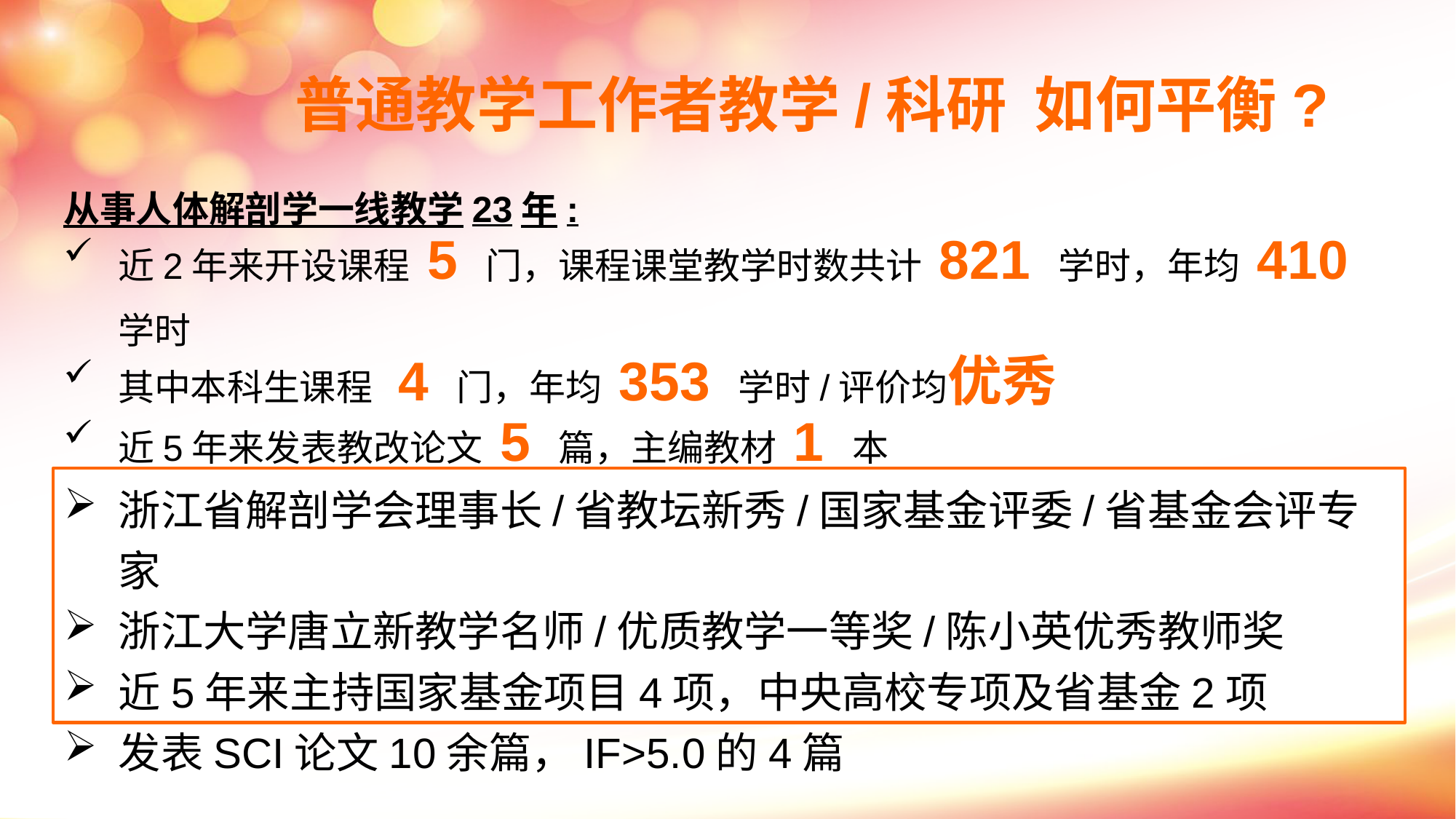

普通教学工作者教学/科研  如何平衡?
从事人体解剖学一线教学23年:
近2年来开设课程 5 门，课程课堂教学时数共计 821 学时，年均 410 学时
其中本科生课程 4 门，年均 353 学时/评价均优秀
近5年来发表教改论文 5 篇，主编教材 1 本
浙江省解剖学会理事长/省教坛新秀/国家基金评委/省基金会评专家
浙江大学唐立新教学名师/优质教学一等奖/陈小英优秀教师奖
近5年来主持国家基金项目4项，中央高校专项及省基金2项
发表SCI论文10余篇，IF>5.0的4篇